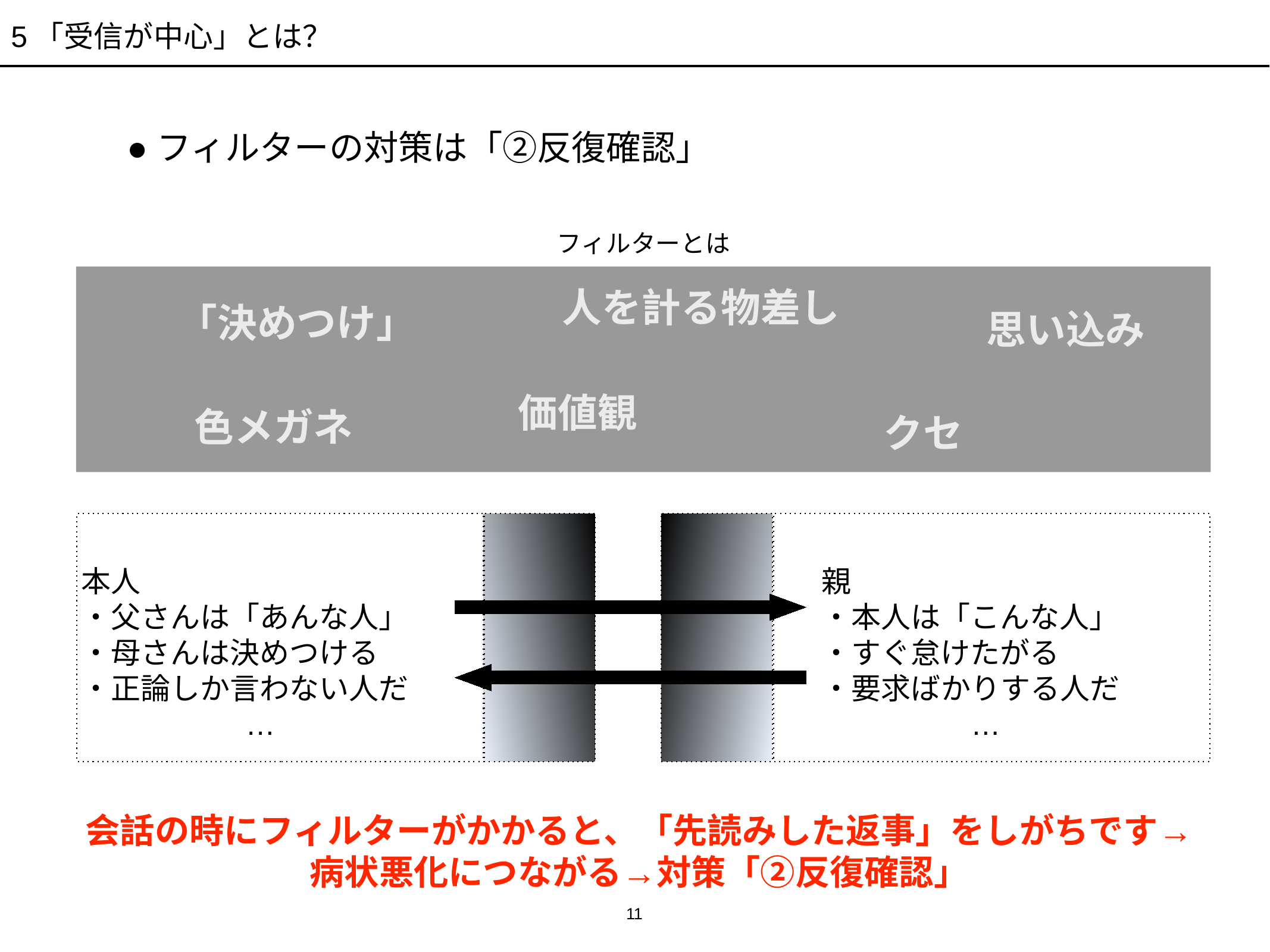

5「受信が中心」とは？

●フィルターの対策は「②反復確認」
フィルターとは

人を計る物差し
「決めつけ」
思い込み
価値観
色メガネ
クセ

本人
・父さんは「あんな人」
・母さんは決めつける
・正論しか言わない人だ
…
親
・本人は「こんな人」
・すぐ怠けたがる
・要求ばかりする人だ
…

会話の時にフィルターがかかると、「先読みした返事」をしがちです→病状悪化につながる→対策「②反復確認」
11